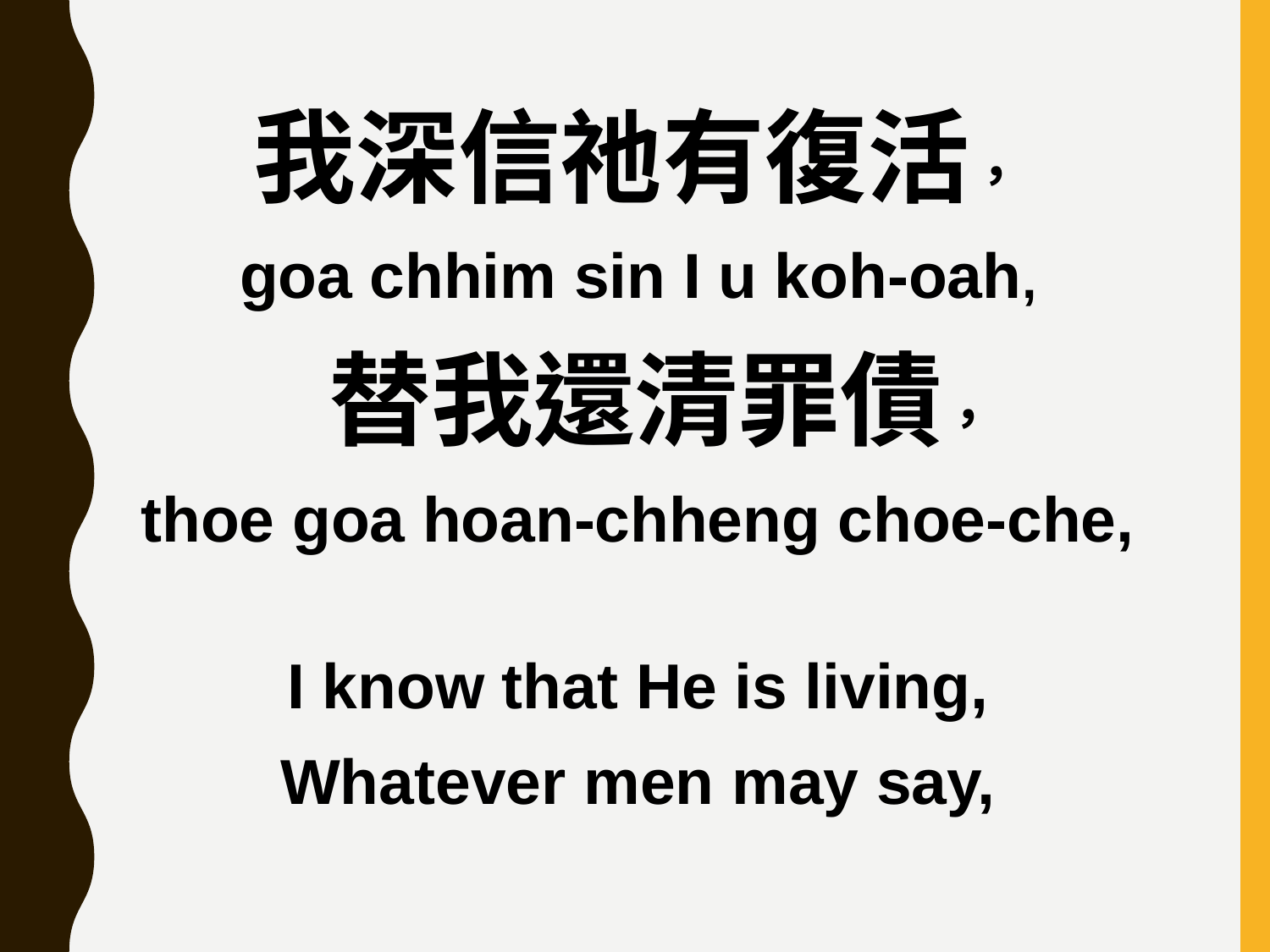

我深信祂有復活，
goa chhim sin I u koh-oah,
 替我還清罪債，
thoe goa hoan-chheng choe-che,

I know that He is living,
Whatever men may say,